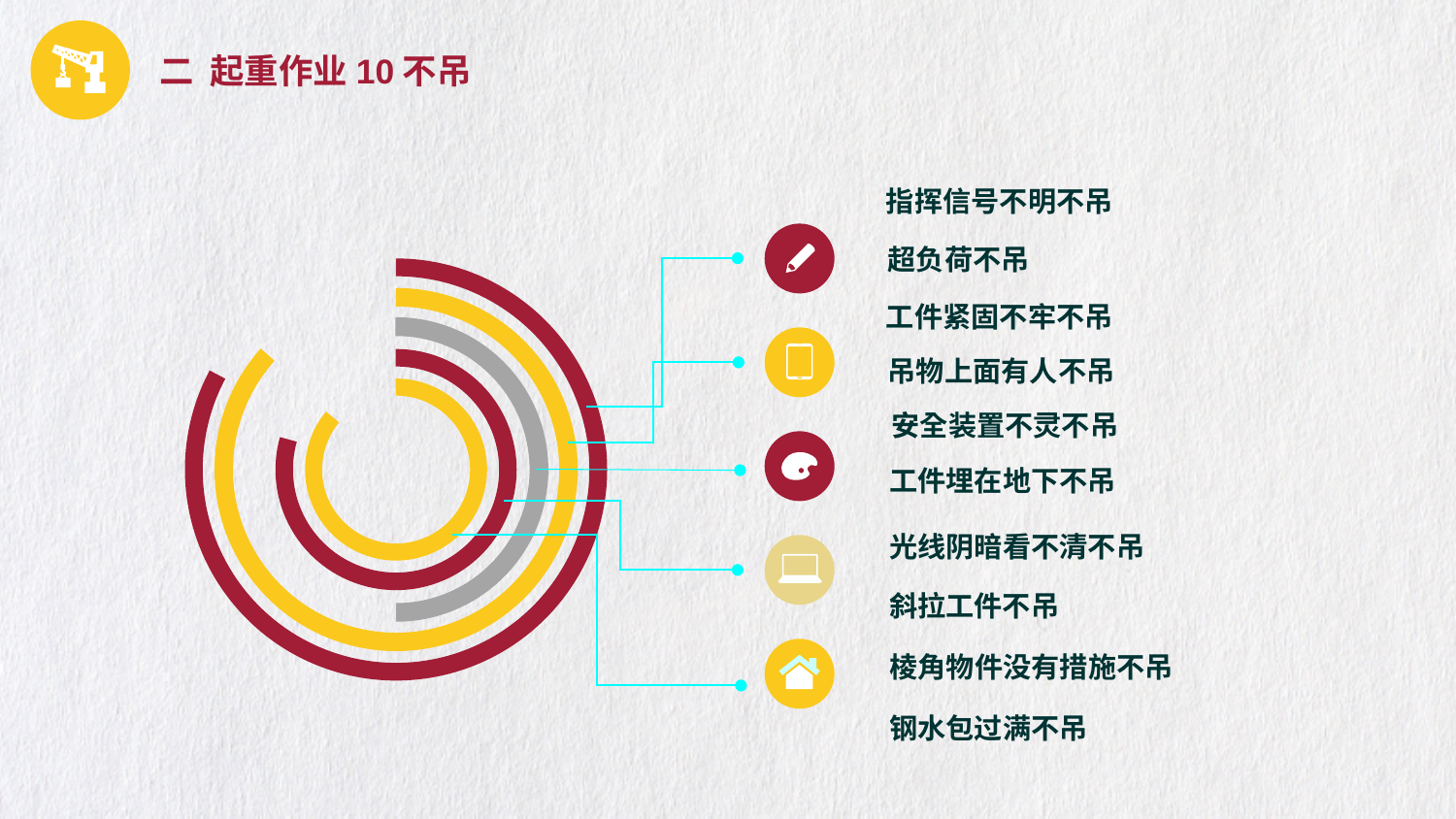

二  起重作业10不吊
指挥信号不明不吊

超负荷不吊

工件紧固不牢不吊

吊物上面有人不吊
安全装置不灵不吊

工件埋在地下不吊
光线阴暗看不清不吊

斜拉工件不吊

棱角物件没有措施不吊
钢水包过满不吊